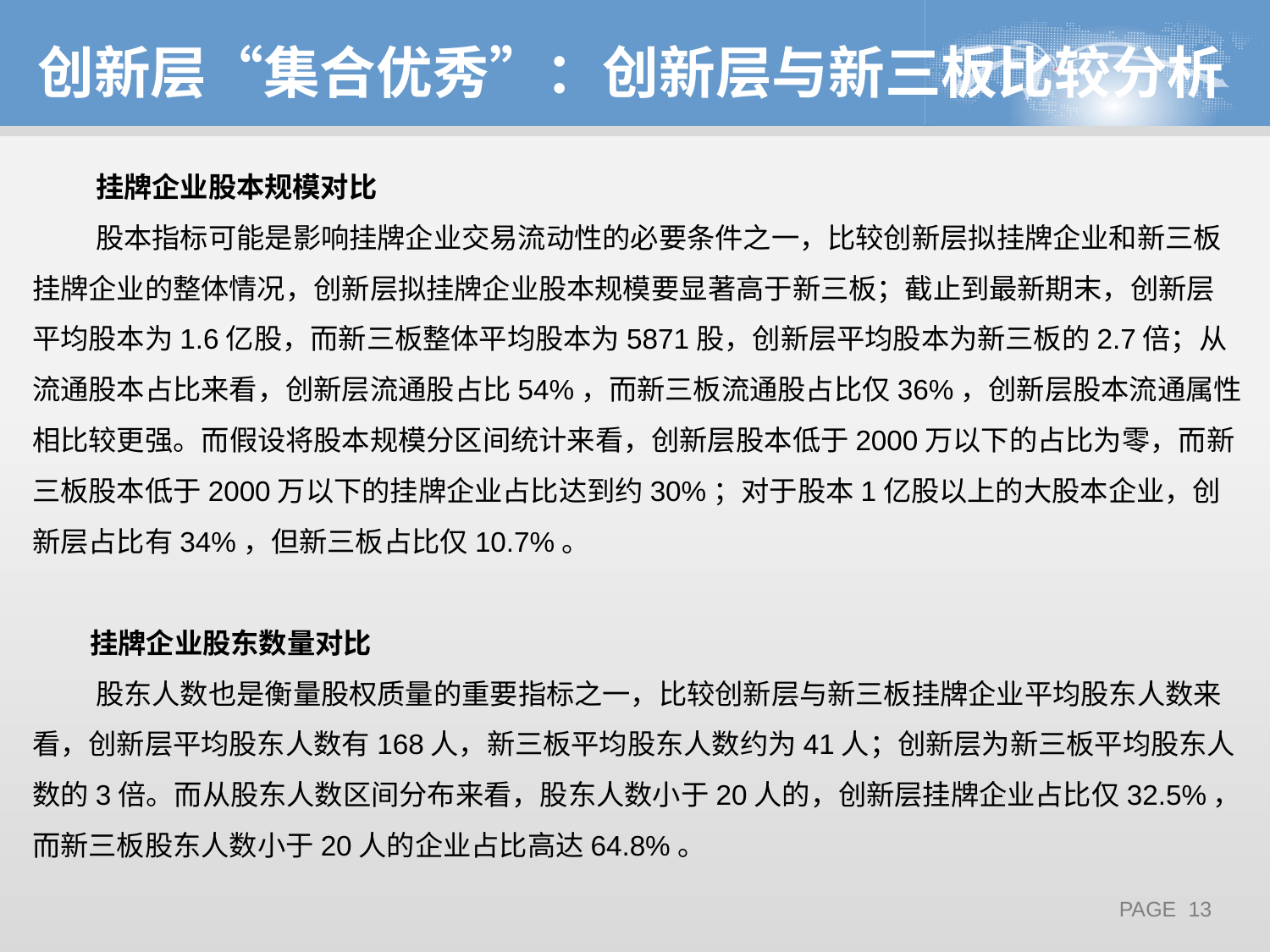

创新层“集合优秀”：创新层与新三板比较分析
挂牌企业股本规模对比
股本指标可能是影响挂牌企业交易流动性的必要条件之一，比较创新层拟挂牌企业和新三板挂牌企业的整体情况，创新层拟挂牌企业股本规模要显著高于新三板；截止到最新期末，创新层平均股本为1.6亿股，而新三板整体平均股本为5871股，创新层平均股本为新三板的2.7倍；从流通股本占比来看，创新层流通股占比54%，而新三板流通股占比仅36%，创新层股本流通属性相比较更强。而假设将股本规模分区间统计来看，创新层股本低于2000万以下的占比为零，而新三板股本低于2000万以下的挂牌企业占比达到约30%；对于股本1亿股以上的大股本企业，创新层占比有34%，但新三板占比仅10.7%。
        挂牌企业股东数量对比
股东人数也是衡量股权质量的重要指标之一，比较创新层与新三板挂牌企业平均股东人数来看，创新层平均股东人数有168人，新三板平均股东人数约为41人；创新层为新三板平均股东人数的3倍。而从股东人数区间分布来看，股东人数小于20人的，创新层挂牌企业占比仅32.5%，而新三板股东人数小于20人的企业占比高达64.8%。